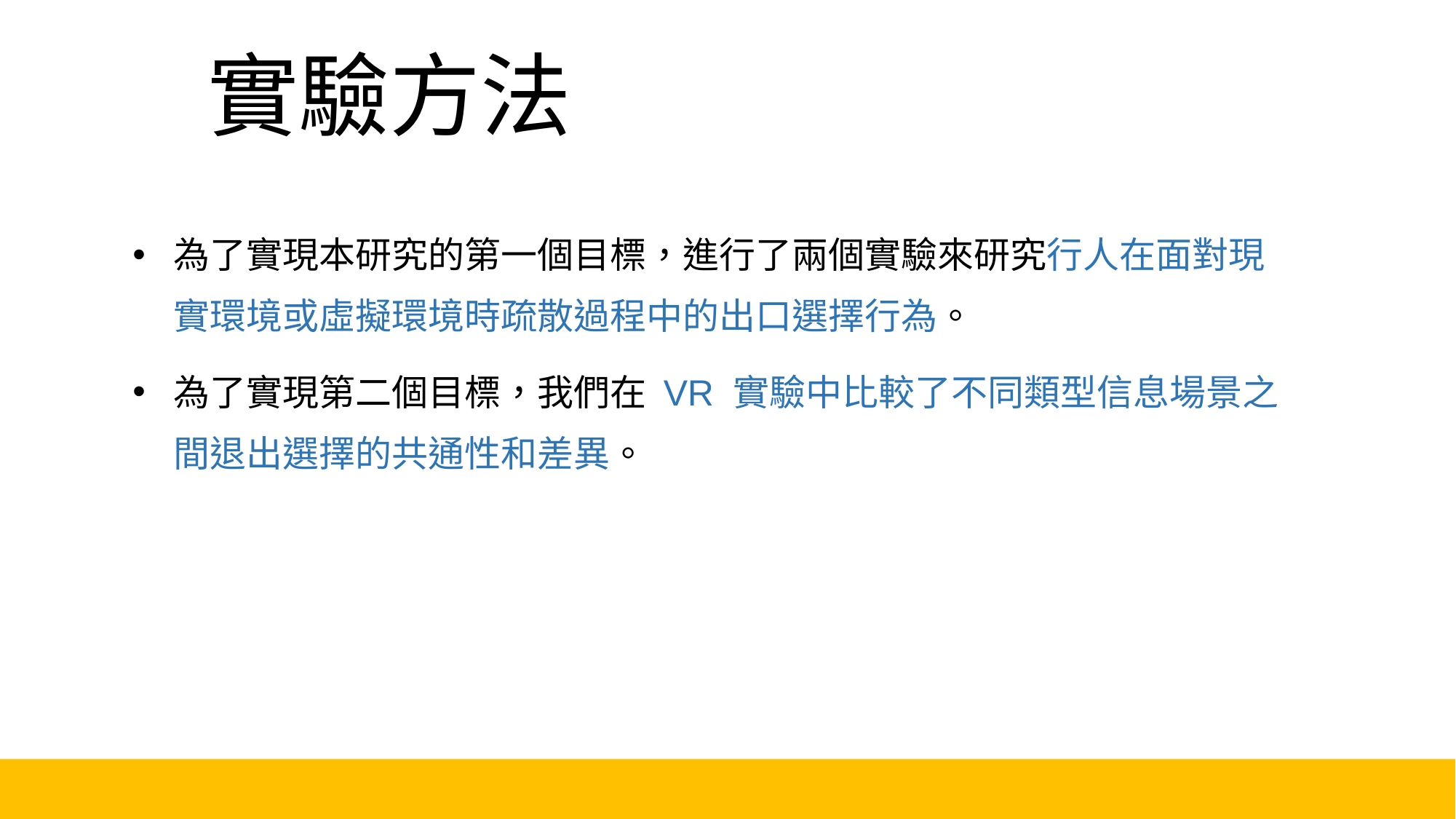

# 實驗方法
為了實現本研究的第一個目標，進行了兩個實驗來研究行人在面對現實環境或虛擬環境時疏散過程中的出口選擇行為。
為了實現第二個目標，我們在 VR 實驗中比較了不同類型信息場景之間退出選擇的共通性和差異。

6